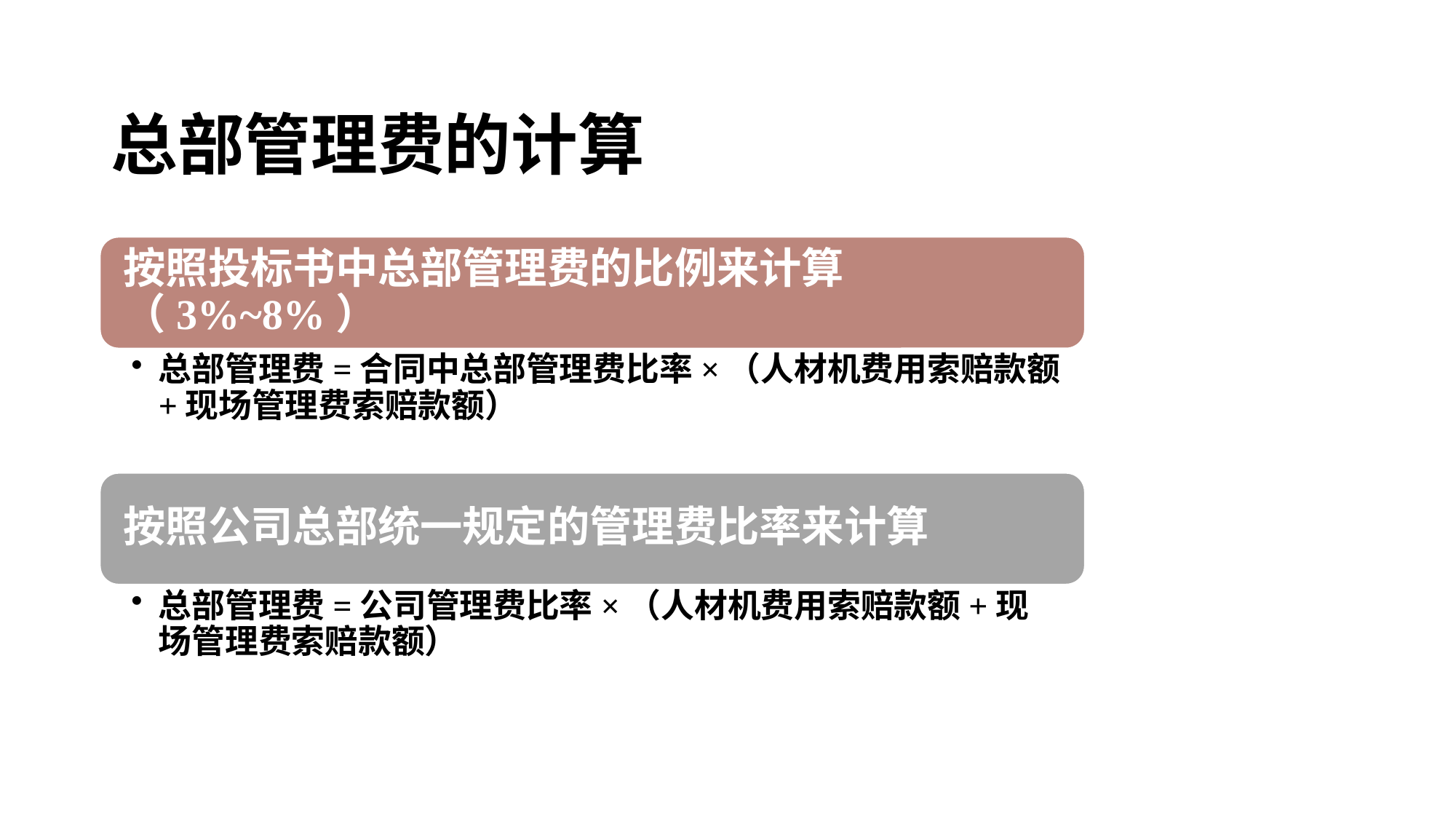

# 总部管理费的计算
按照投标书中总部管理费的比例来计算（3%~8%）
总部管理费=合同中总部管理费比率×（人材机费用索赔款额+现场管理费索赔款额）
按照公司总部统一规定的管理费比率来计算
总部管理费=公司管理费比率×（人材机费用索赔款额+现场管理费索赔款额）